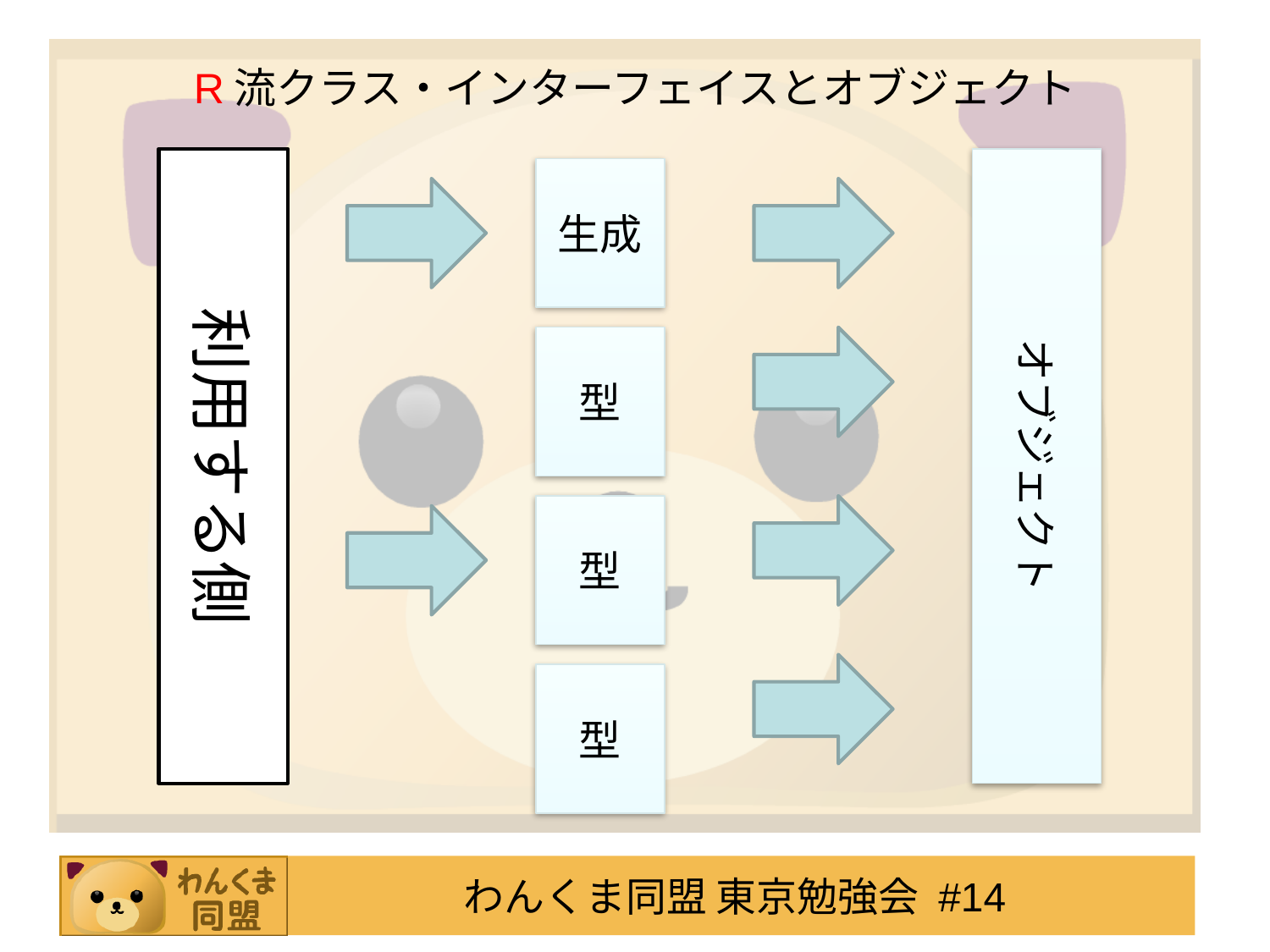

# R流クラス・インターフェイスとオブジェクト
利用する側
オブジェクト
生成

型

型

型